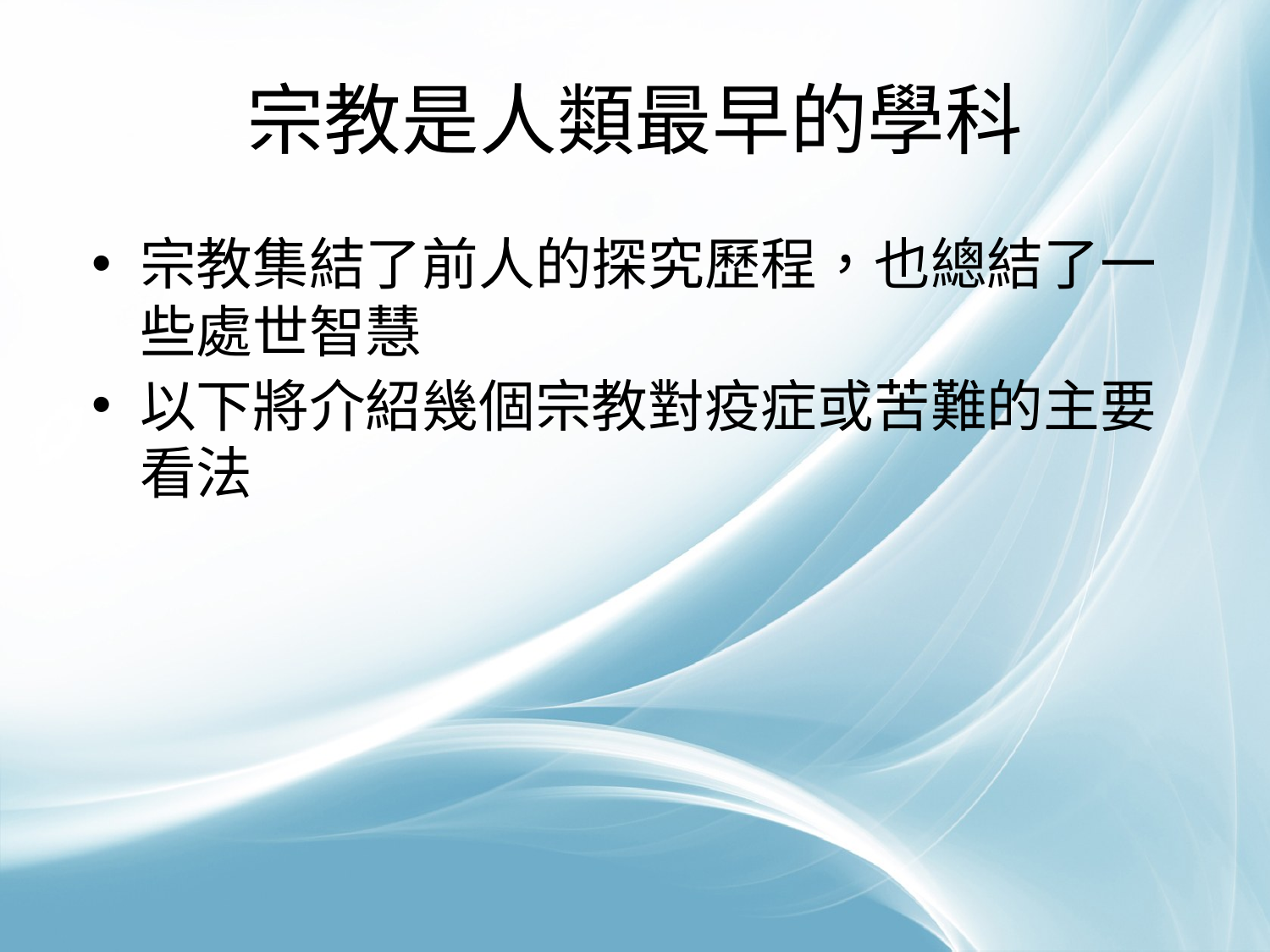

# 宗教是人類最早的學科
宗教集結了前人的探究歷程，也總結了一些處世智慧
以下將介紹幾個宗教對疫症或苦難的主要看法